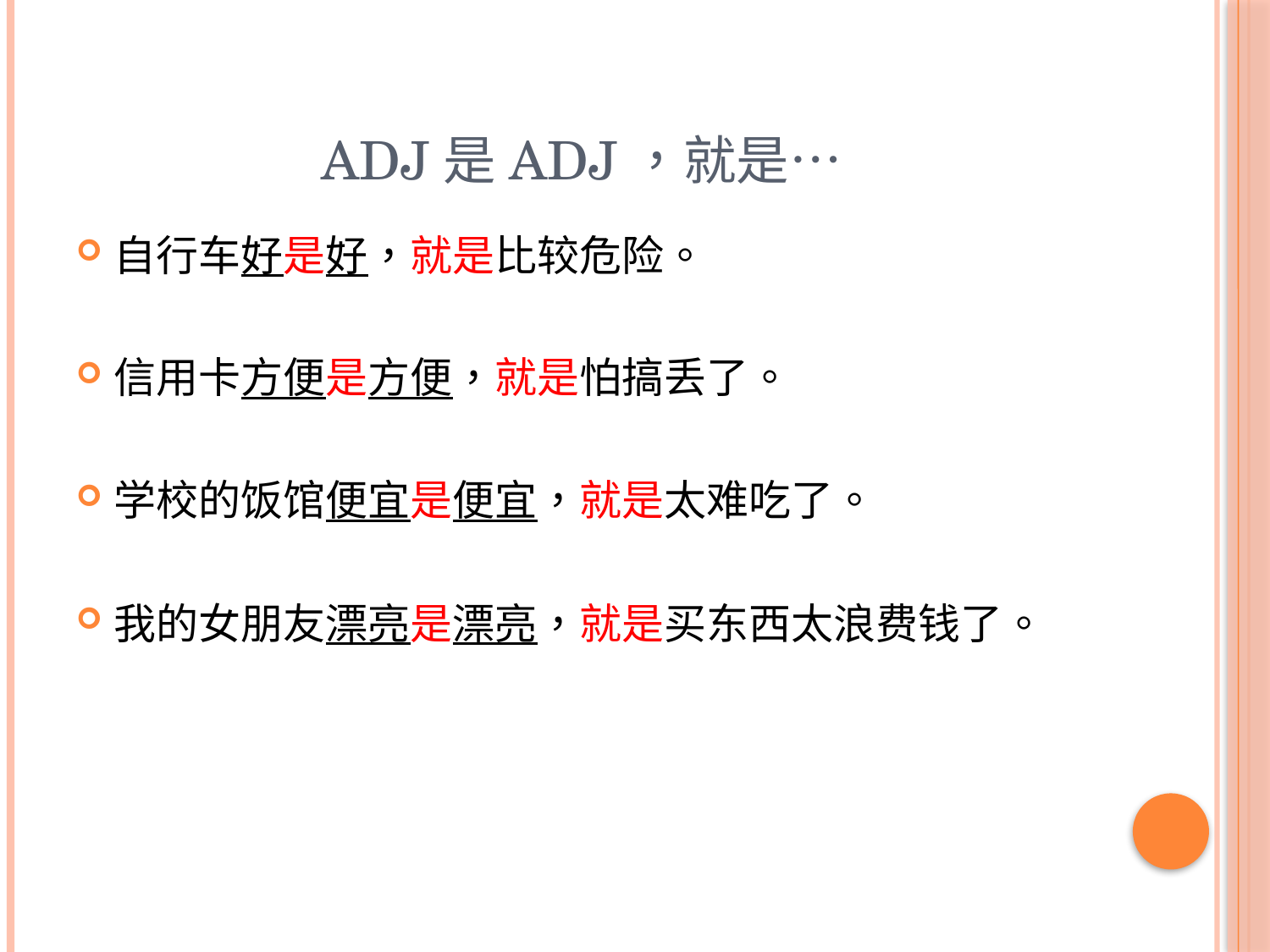

# adj是adj，就是…
自行车好是好，就是比较危险。

信用卡方便是方便，就是怕搞丢了。

学校的饭馆便宜是便宜，就是太难吃了。

我的女朋友漂亮是漂亮，就是买东西太浪费钱了。